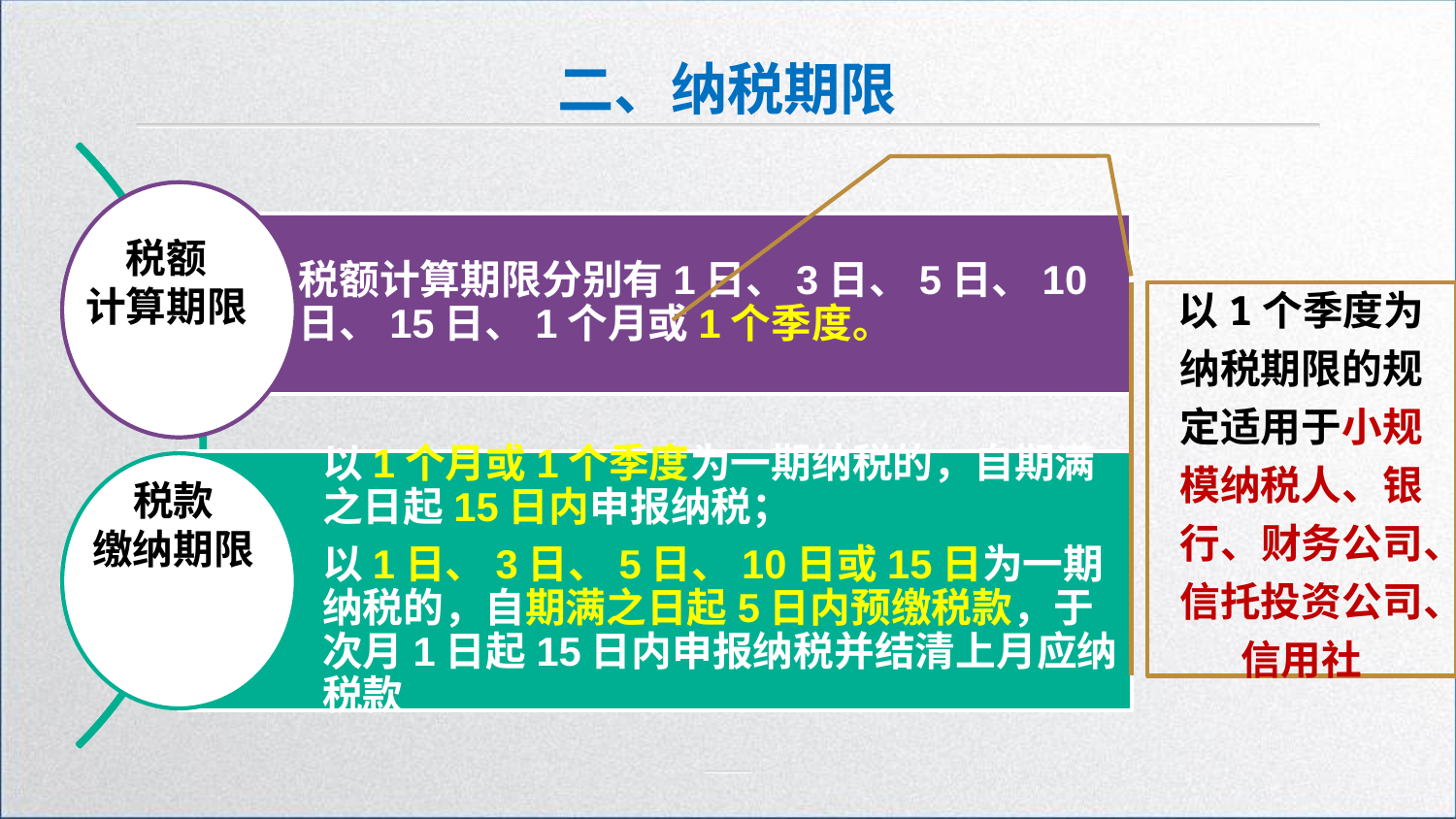

二、纳税期限
税额计算期限分别有1日、3日、5日、10日、15日、1个月或1个季度。
以1个月或1个季度为一期纳税的，自期满之日起15日内申报纳税；
以1日、3日、5日、10日或15日为一期纳税的，自期满之日起5日内预缴税款，于次月1日起15日内申报纳税并结清上月应纳税款
税额
计算期限
以1个季度为纳税期限的规定适用于小规模纳税人、银行、财务公司、信托投资公司、信用社
税款
缴纳期限